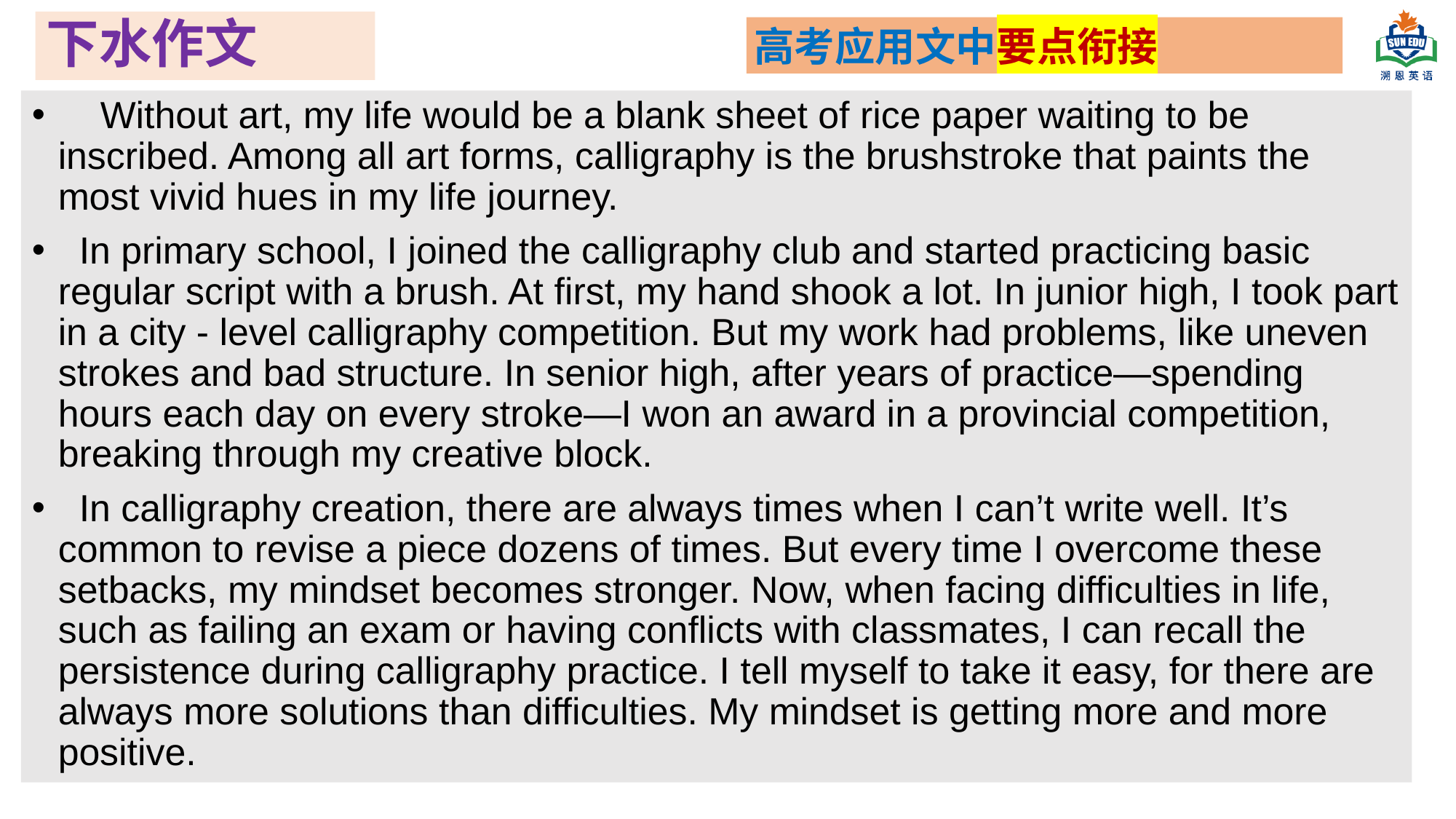

# 下水作文
高考应用文中要点衔接
    Without art, my life would be a blank sheet of rice paper waiting to be inscribed. Among all art forms, calligraphy is the brushstroke that paints the most vivid hues in my life journey.
  In primary school, I joined the calligraphy club and started practicing basic regular script with a brush. At first, my hand shook a lot. In junior high, I took part in a city - level calligraphy competition. But my work had problems, like uneven strokes and bad structure. In senior high, after years of practice—spending hours each day on every stroke—I won an award in a provincial competition, breaking through my creative block.
  In calligraphy creation, there are always times when I can’t write well. It’s common to revise a piece dozens of times. But every time I overcome these setbacks, my mindset becomes stronger. Now, when facing difficulties in life, such as failing an exam or having conflicts with classmates, I can recall the persistence during calligraphy practice. I tell myself to take it easy, for there are always more solutions than difficulties. My mindset is getting more and more positive.